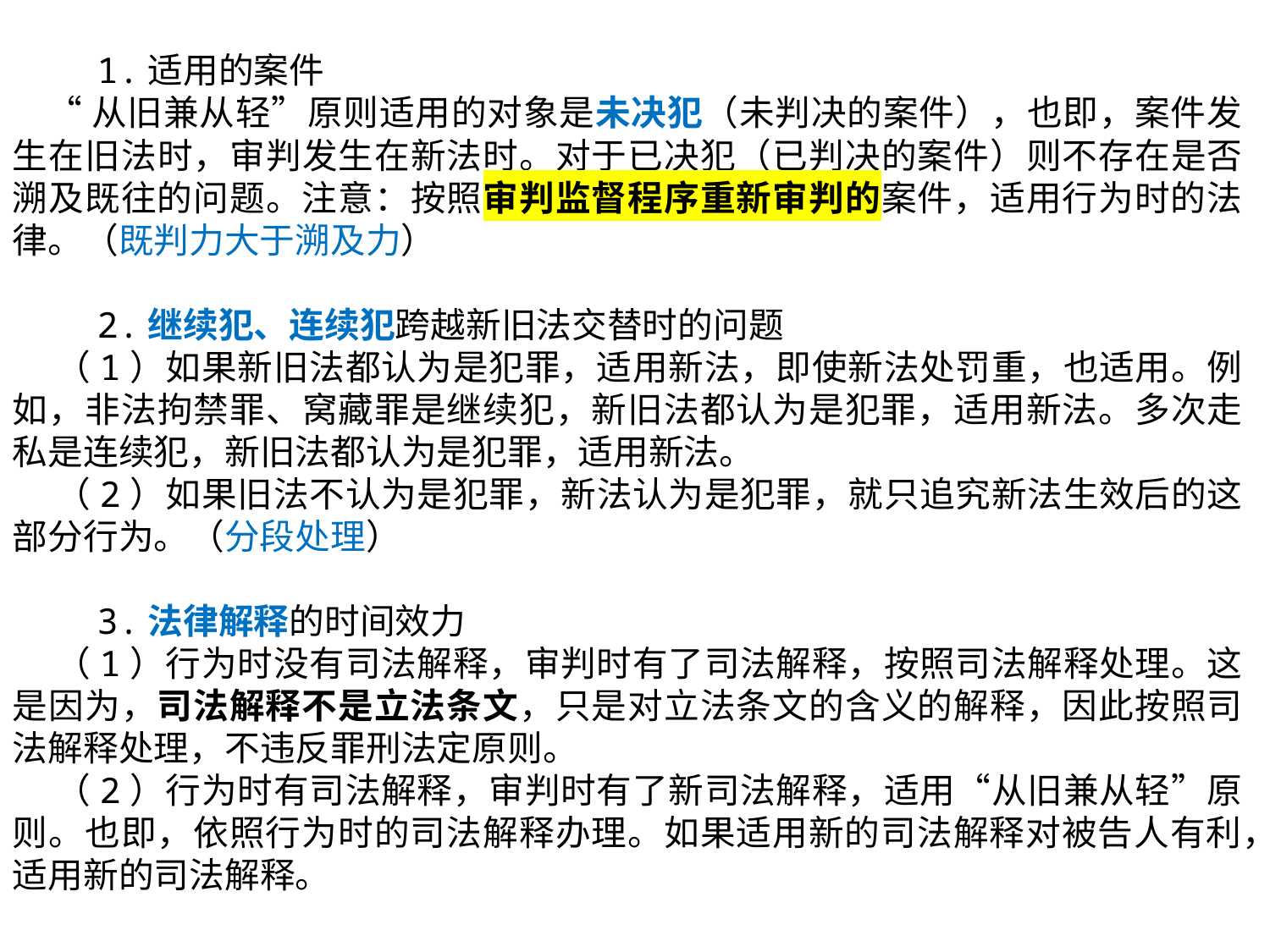

1.适用的案件
    “从旧兼从轻”原则适用的对象是未决犯（未判决的案件），也即，案件发生在旧法时，审判发生在新法时。对于已决犯（已判决的案件）则不存在是否溯及既往的问题。注意：按照审判监督程序重新审判的案件，适用行为时的法律。（既判力大于溯及力）

    2.继续犯、连续犯跨越新旧法交替时的问题
    （1）如果新旧法都认为是犯罪，适用新法，即使新法处罚重，也适用。例如，非法拘禁罪、窝藏罪是继续犯，新旧法都认为是犯罪，适用新法。多次走私是连续犯，新旧法都认为是犯罪，适用新法。
    （2）如果旧法不认为是犯罪，新法认为是犯罪，就只追究新法生效后的这部分行为。（分段处理）

    3.法律解释的时间效力
    （1）行为时没有司法解释，审判时有了司法解释，按照司法解释处理。这是因为，司法解释不是立法条文，只是对立法条文的含义的解释，因此按照司法解释处理，不违反罪刑法定原则。
    （2）行为时有司法解释，审判时有了新司法解释，适用“从旧兼从轻”原则。也即，依照行为时的司法解释办理。如果适用新的司法解释对被告人有利，适用新的司法解释。